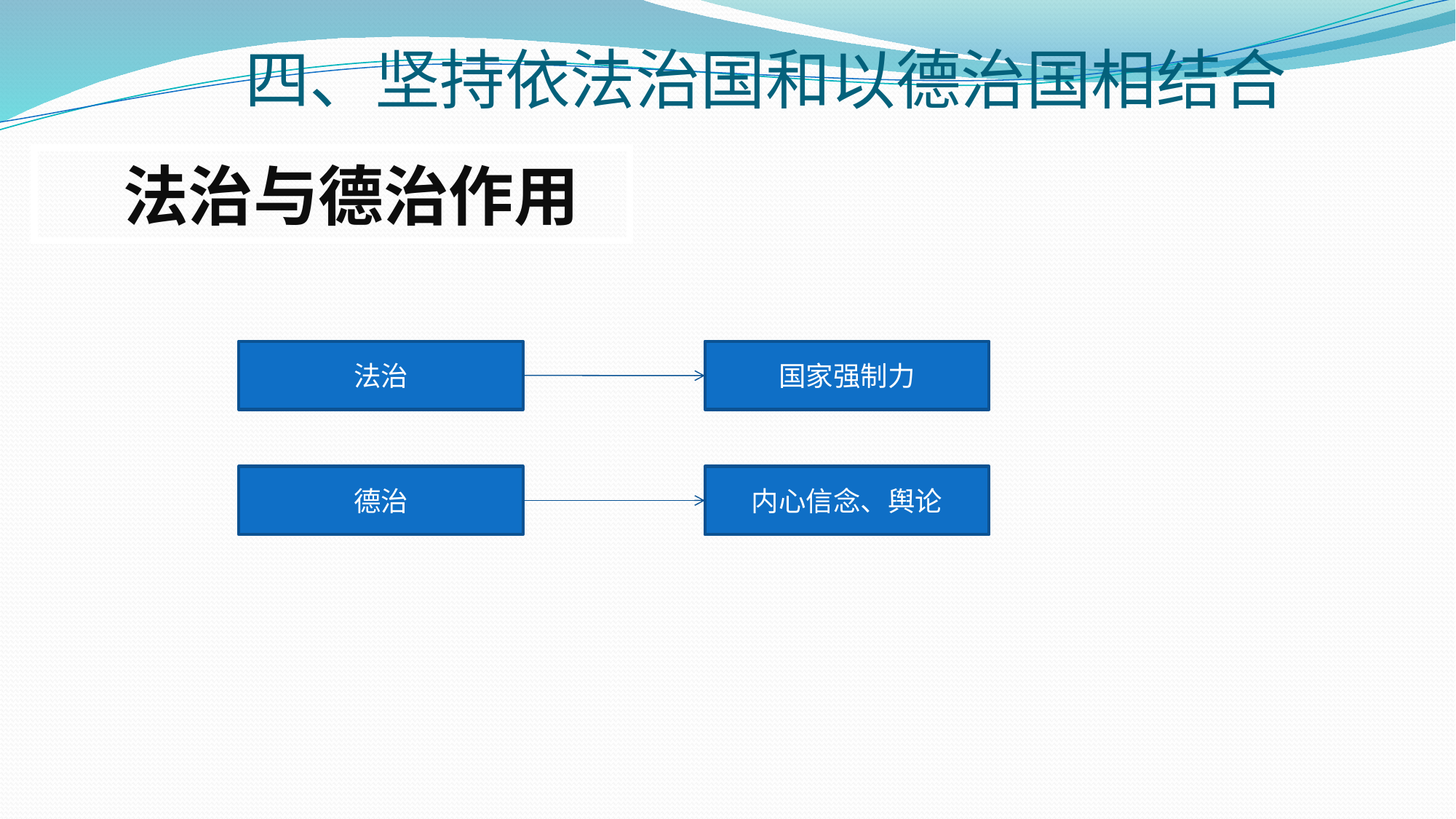

# 四、坚持依法治国和以德治国相结合
    法治与德治作用
法治
国家强制力
德治
内心信念、舆论